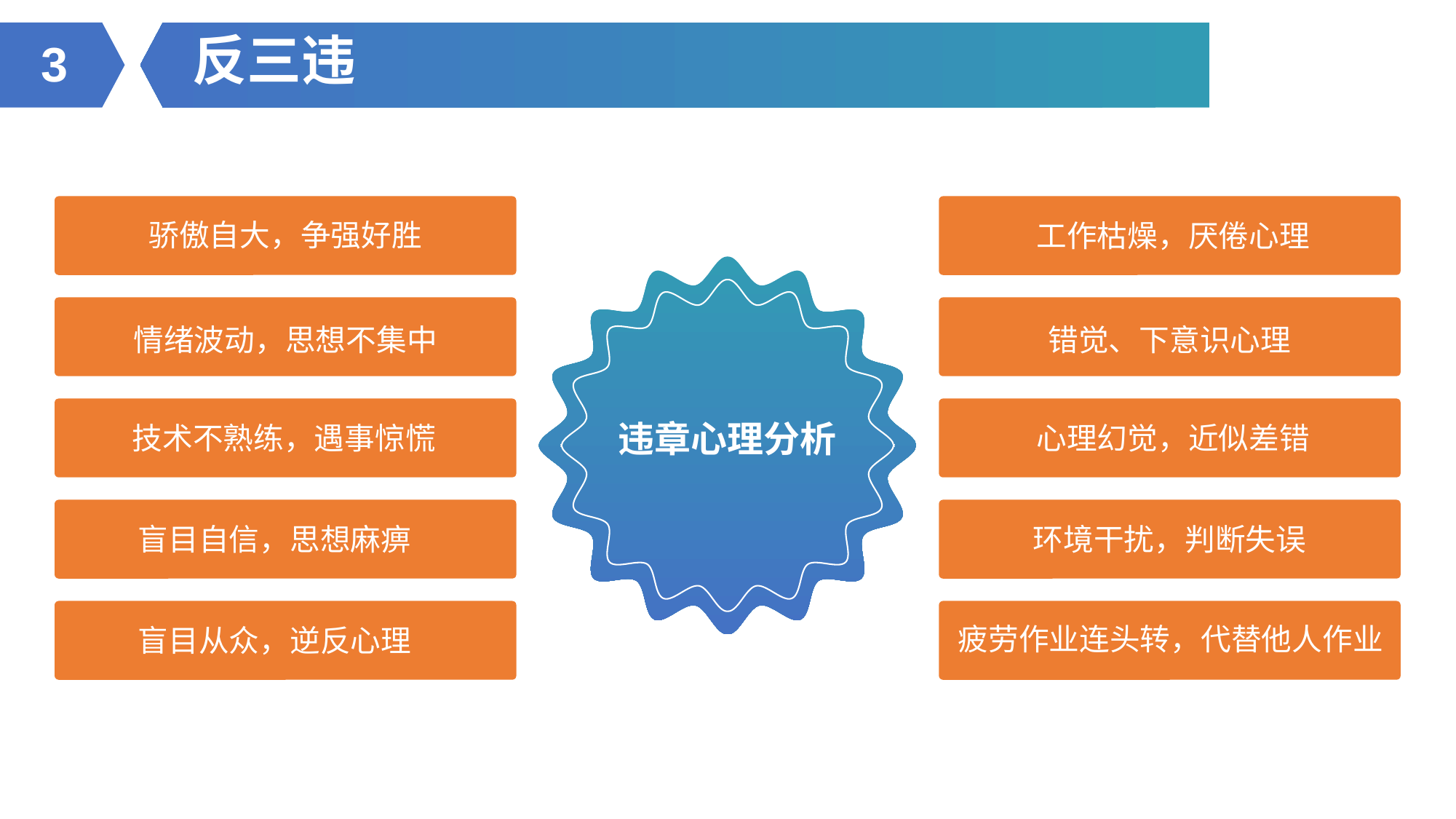

反三违

3

骄傲自大，争强好胜
工作枯燥，厌倦心理

错觉、下意识心理
情绪波动，思想不集中

违章心理分析
技术不熟练，遇事惊慌
心理幻觉，近似差错

盲目自信，思想麻痹
环境干扰，判断失误

疲劳作业连头转，代替他人作业
盲目从众，逆反心理